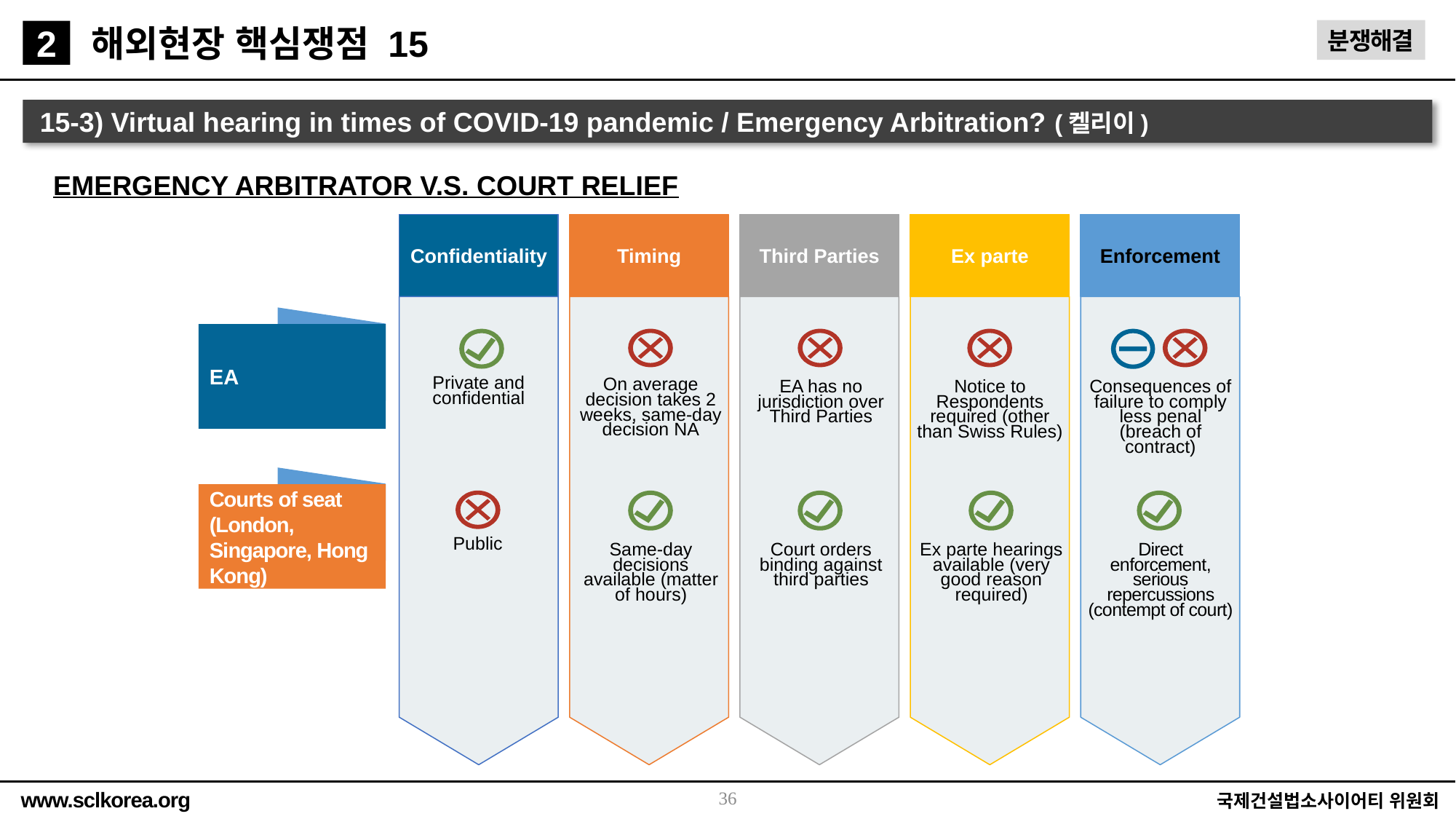

해외현장 핵심쟁점 15
분쟁해결
2
15-3) Virtual hearing in times of COVID-19 pandemic / Emergency Arbitration? (켈리이)
EMERGENCY ARBITRATOR V.S. COURT RELIEF
Confidentiality
Timing
Third Parties
Enforcement
Ex parte

EA

Private and confidential

On average decision takes 2 weeks, same-day decision NA

EA has no jurisdiction over Third Parties

Notice to Respondents required (other than Swiss Rules)

Consequences of failure to comply less penal (breach of contract)

Courts of seat (London, Singapore, Hong Kong)

Public

Same-day decisions available (matter of hours)

Court orders binding against third parties

Ex parte hearings available (very good reason required)

Direct enforcement, serious repercussions (contempt of court)
36